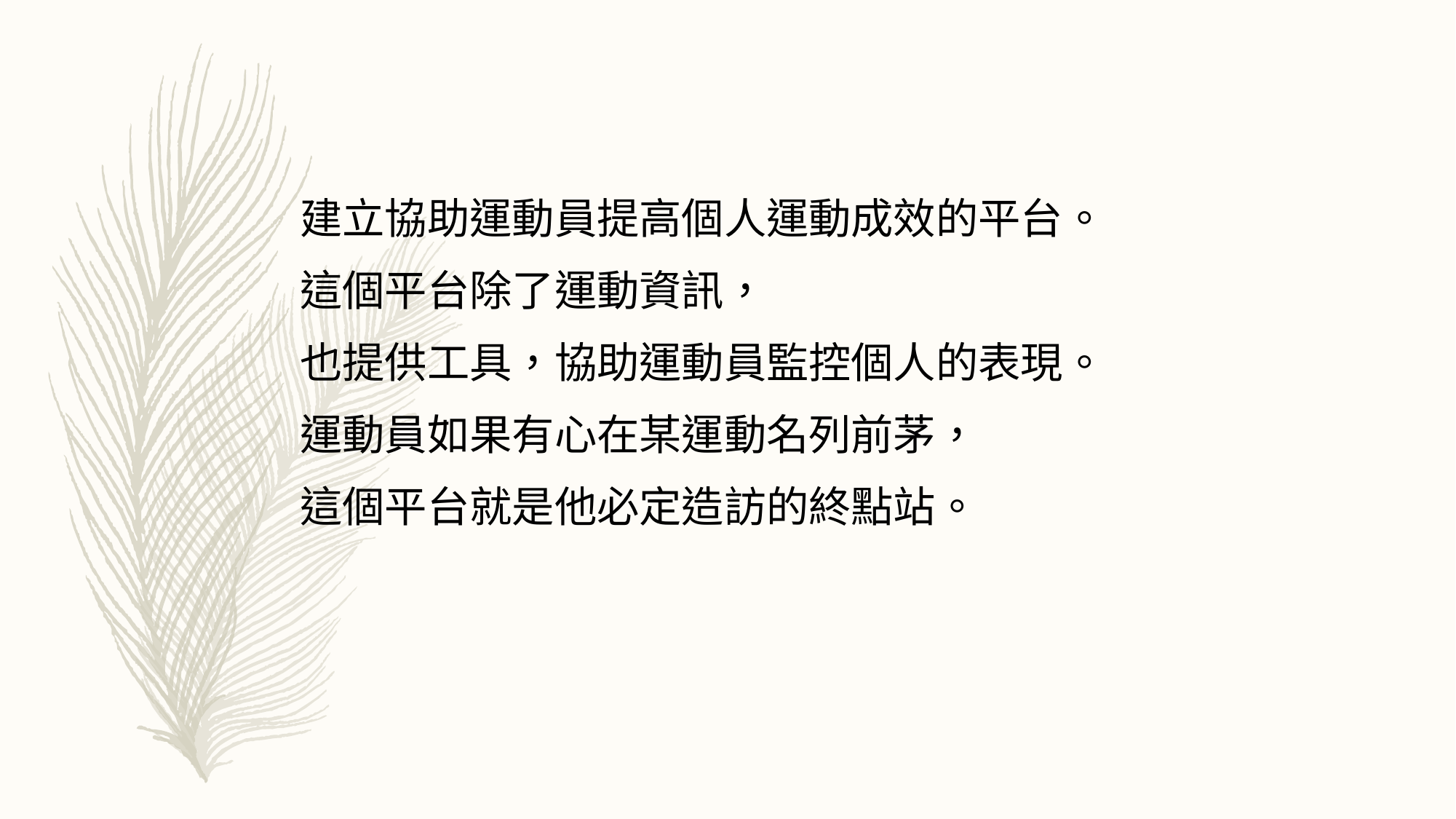

建立協助運動員提高個人運動成效的平台。
這個平台除了運動資訊，
也提供工具，協助運動員監控個人的表現。
運動員如果有心在某運動名列前茅，
這個平台就是他必定造訪的終點站。